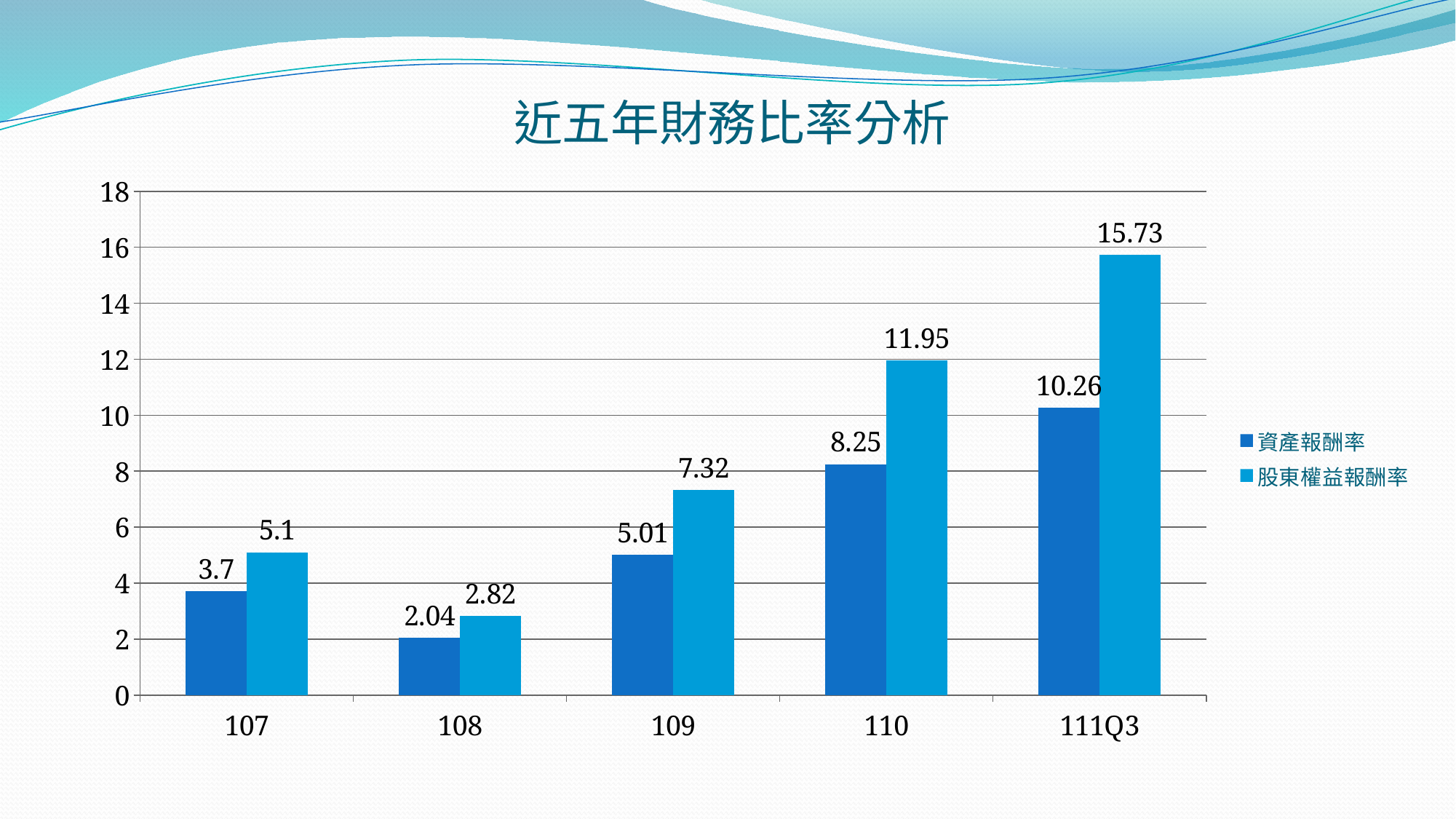

# 近五年財務比率分析

### Chart

| Category | 資產報酬率 | 股東權益報酬率 |
|---|---|---|
| 107 | 3.7 | 5.1 |
| 108 | 2.04 | 2.82 |
| 109 | 5.01 | 7.32 |
| 110 | 8.25 | 11.95 |
| 111Q3 | 10.26 | 15.73 |